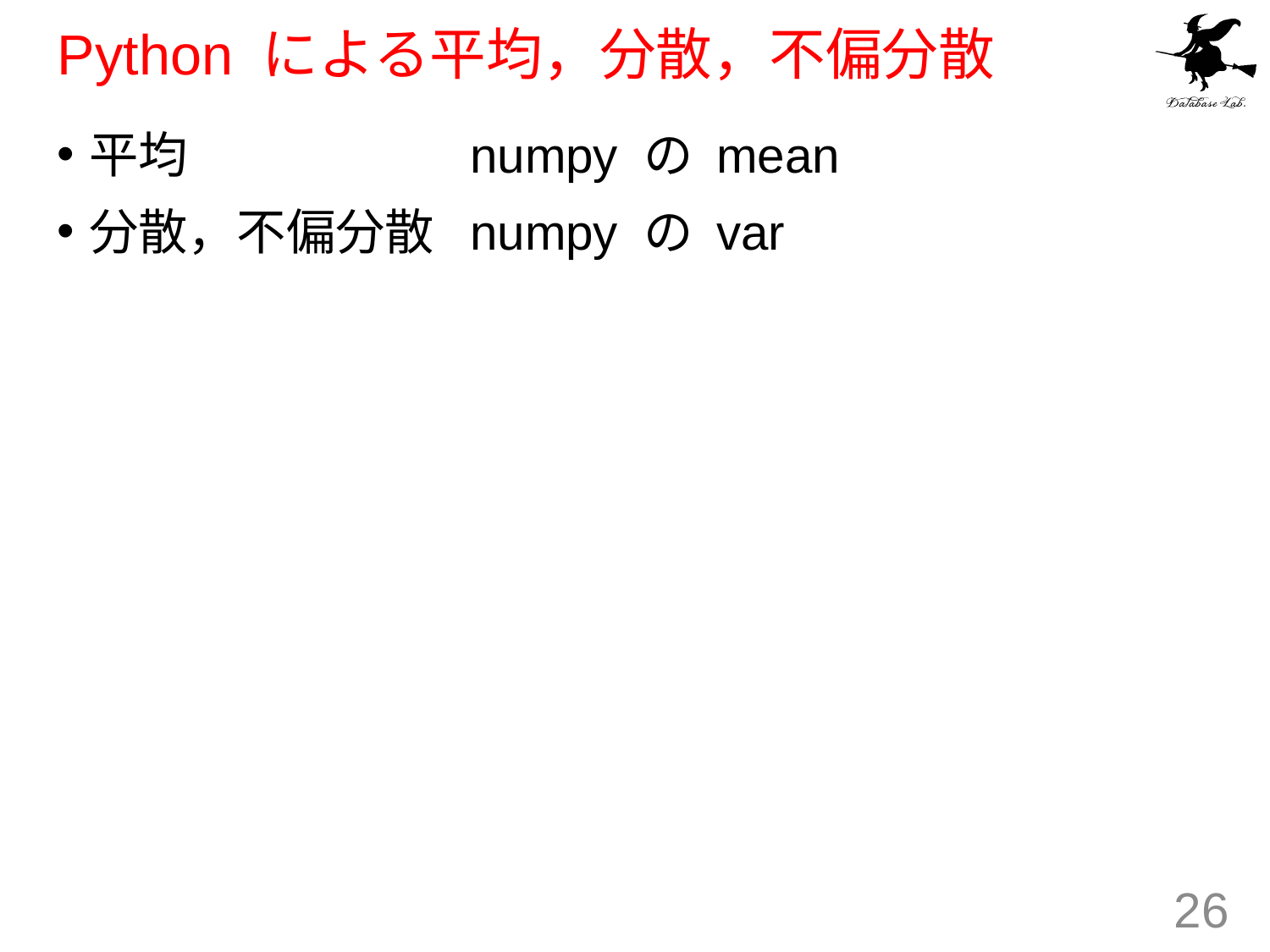

# Python による平均，分散，不偏分散
平均 			numpy の mean
分散，不偏分散 	numpy の var
26